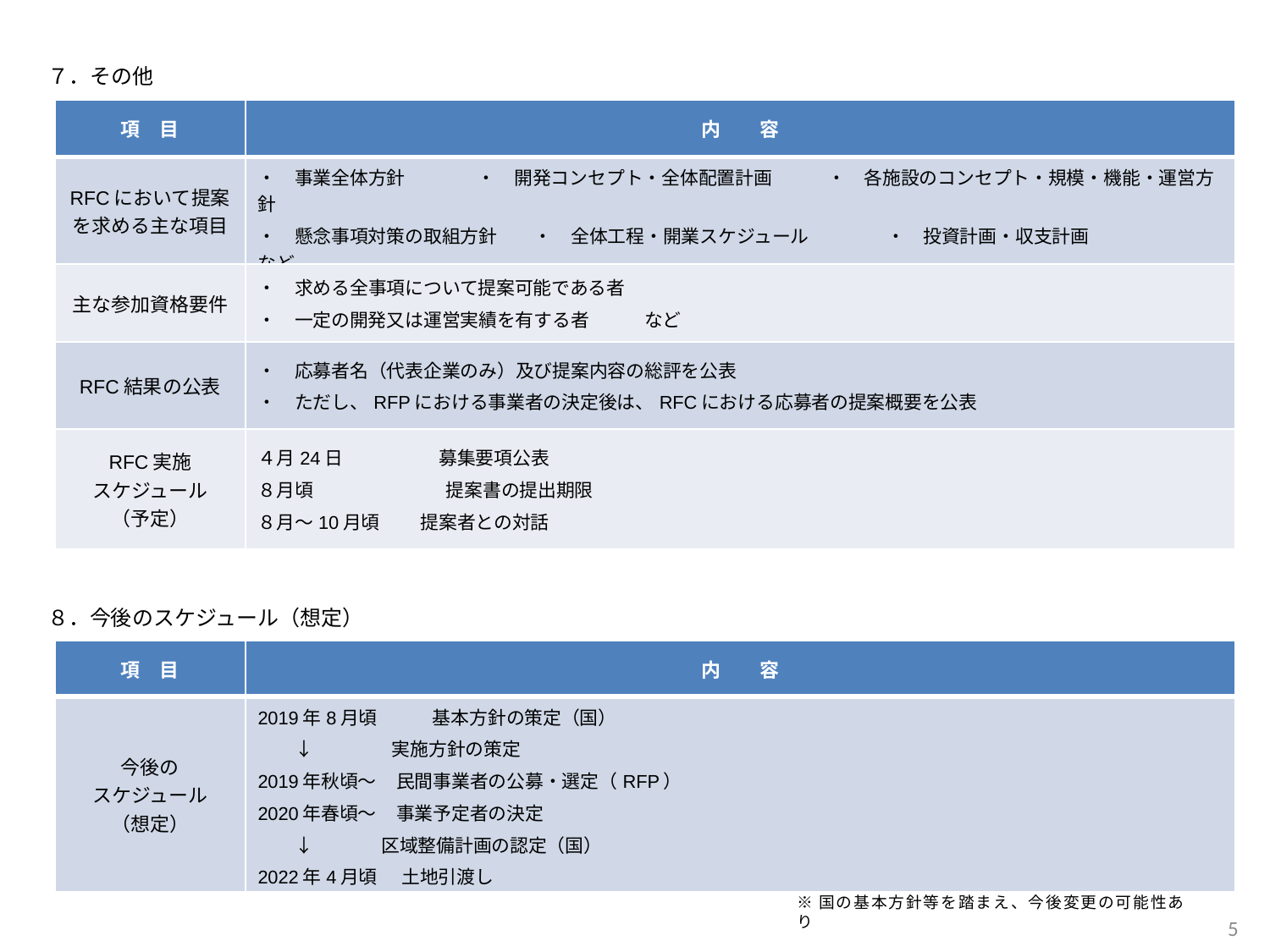

７．その他
| 項　目 | 内　　容 |
| --- | --- |
| RFCにおいて提案を求める主な項目 | ・　事業全体方針 ・　開発コンセプト・全体配置計画　　　・　各施設のコンセプト・規模・機能・運営方針 ・　懸念事項対策の取組方針　　・　全体工程・開業スケジュール　　　　 ・　投資計画・収支計画　　　　　　　など |
| 主な参加資格要件 | ・　求める全事項について提案可能である者 ・　一定の開発又は運営実績を有する者　　　など |
| RFC結果の公表 | ・　応募者名（代表企業のみ）及び提案内容の総評を公表 ・　ただし、RFPにおける事業者の決定後は、RFCにおける応募者の提案概要を公表 |
| RFC実施 スケジュール （予定） | ４月24日　　　　　 募集要項公表 ８月頃　　　　　　 　提案書の提出期限 ８月～10月頃　　 提案者との対話 |
８．今後のスケジュール（想定）
| 項　目 | 内　　容 |
| --- | --- |
| 今後の スケジュール （想定） | 2019年8月頃　　　基本方針の策定（国） 　　↓ 　 実施方針の策定 2019年秋頃～ 民間事業者の公募・選定（RFP） 2020年春頃～ 事業予定者の決定 　　↓ 区域整備計画の認定（国） 2022年4月頃 土地引渡し |
※国の基本方針等を踏まえ、今後変更の可能性あり
5